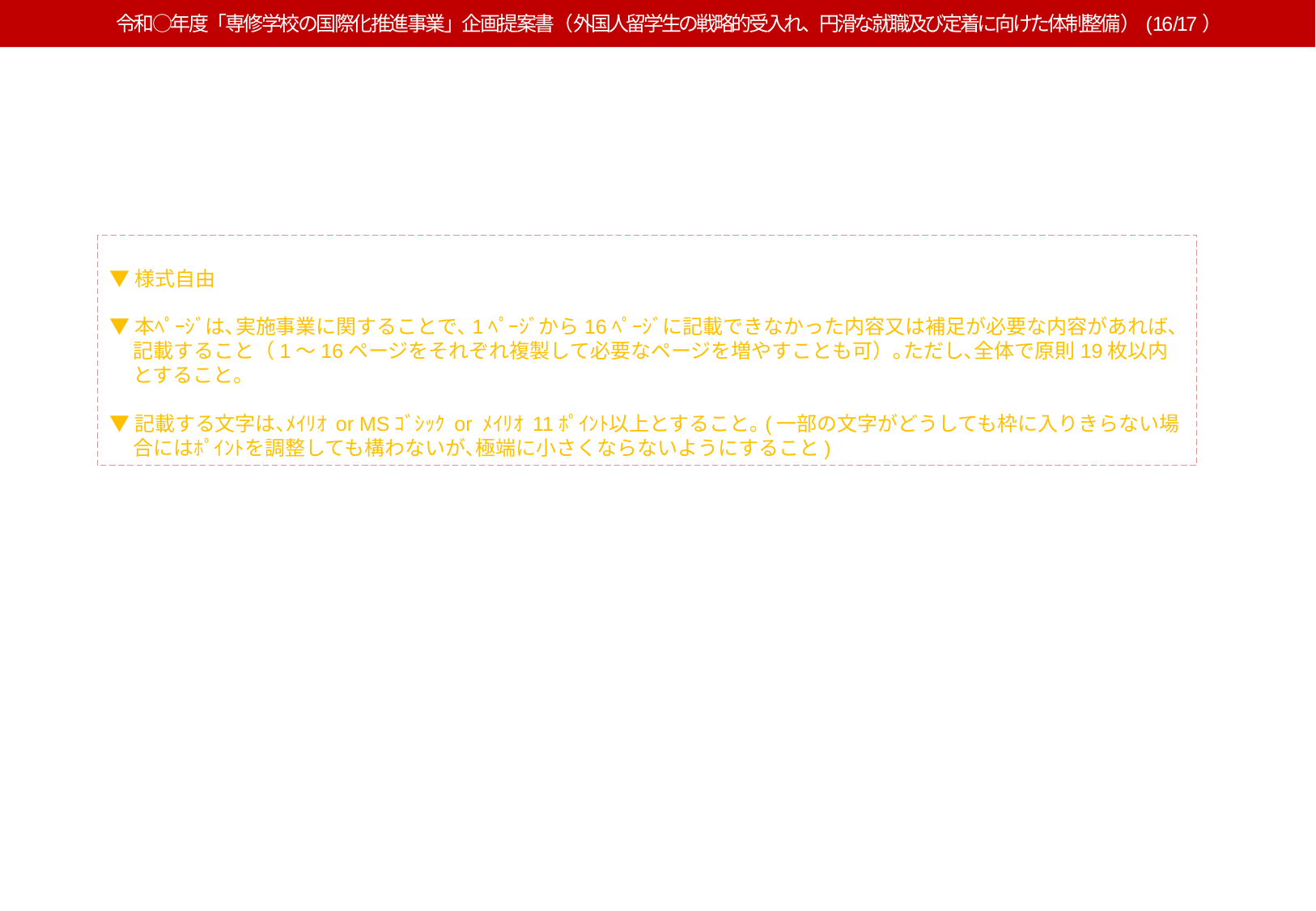

令和○年度「専修学校の国際化推進事業」企画提案書（外国人留学生の戦略的受入れ、円滑な就職及び定着に向けた体制整備）(16/17）

▼様式自由

▼本ﾍﾟｰｼﾞは､実施事業に関することで､1ﾍﾟｰｼﾞから16ﾍﾟｰｼﾞに記載できなかった内容又は補足が必要な内容があれば､記載すること（1～16ページをそれぞれ複製して必要なページを増やすことも可）｡ただし､全体で原則19枚以内とすること。

▼記載する文字は､ﾒｲﾘｵ or MSｺﾞｼｯｸ or ﾒｲﾘｵ 11ﾎﾟｲﾝﾄ以上とすること｡(一部の文字がどうしても枠に入りきらない場合にはﾎﾟｲﾝﾄを調整しても構わないが､極端に小さくならないようにすること)